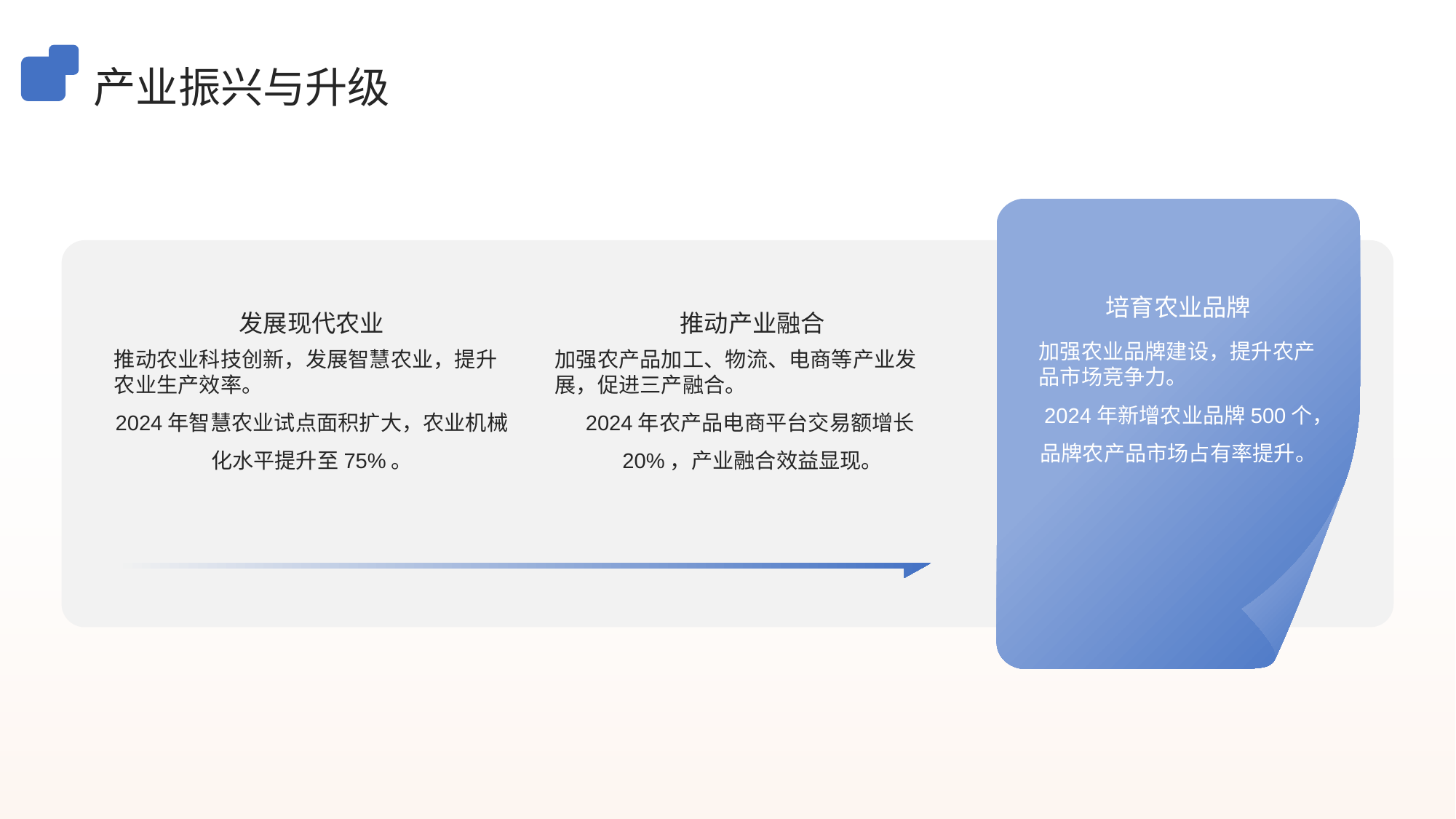

产业振兴与升级

培育农业品牌

发展现代农业
推动产业融合
加强农业品牌建设，提升农产品市场竞争力。
2024年新增农业品牌500个，品牌农产品市场占有率提升。
推动农业科技创新，发展智慧农业，提升农业生产效率。
2024年智慧农业试点面积扩大，农业机械化水平提升至75%。
加强农产品加工、物流、电商等产业发展，促进三产融合。
2024年农产品电商平台交易额增长20%，产业融合效益显现。